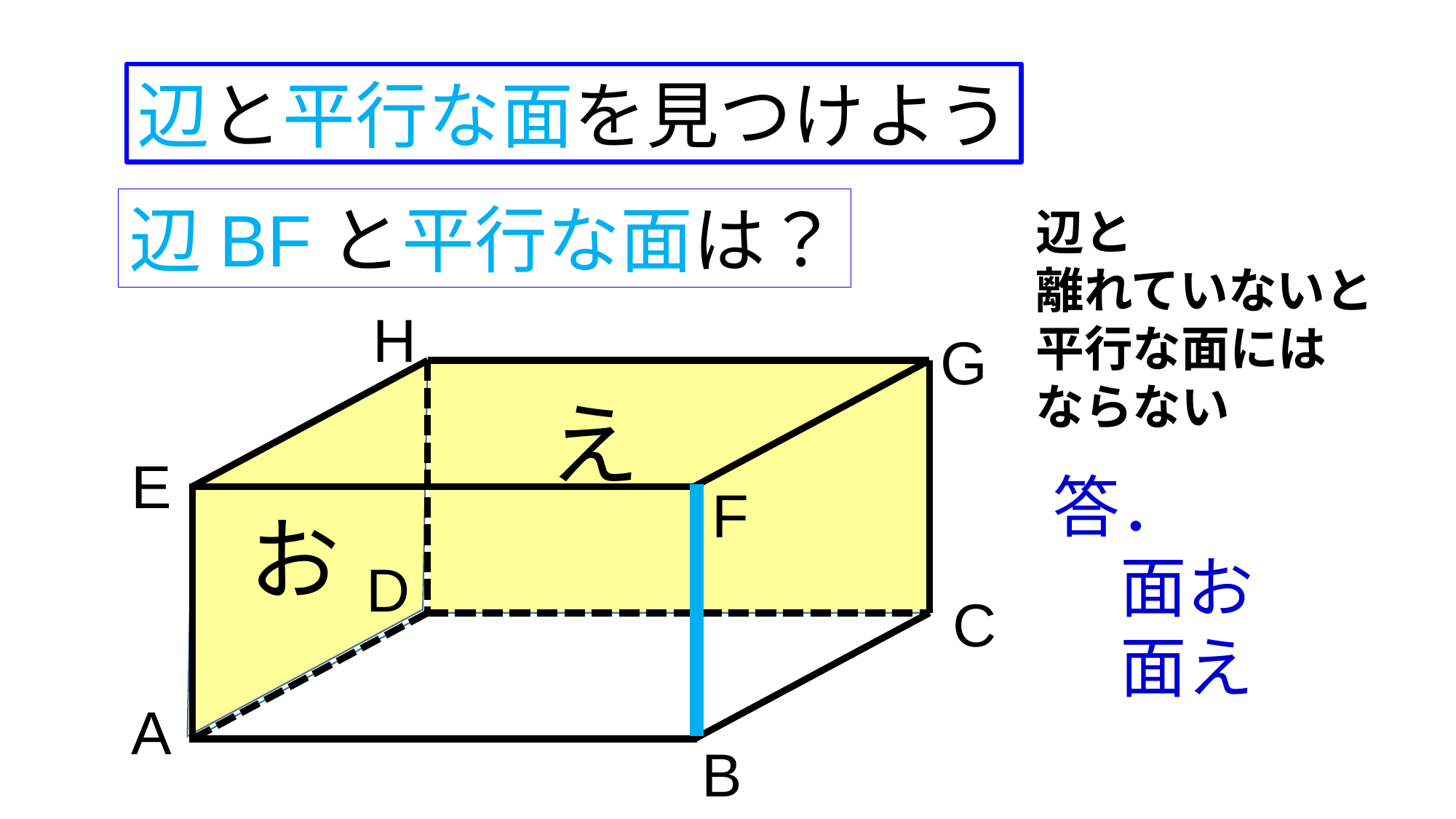

辺と平行な面を見つけよう
辺BFと平行な面は？
辺と
離れていないと
平行な面には
ならない
H
G

え

E
答．
　面お
　面え
F
お
D
C

A
B